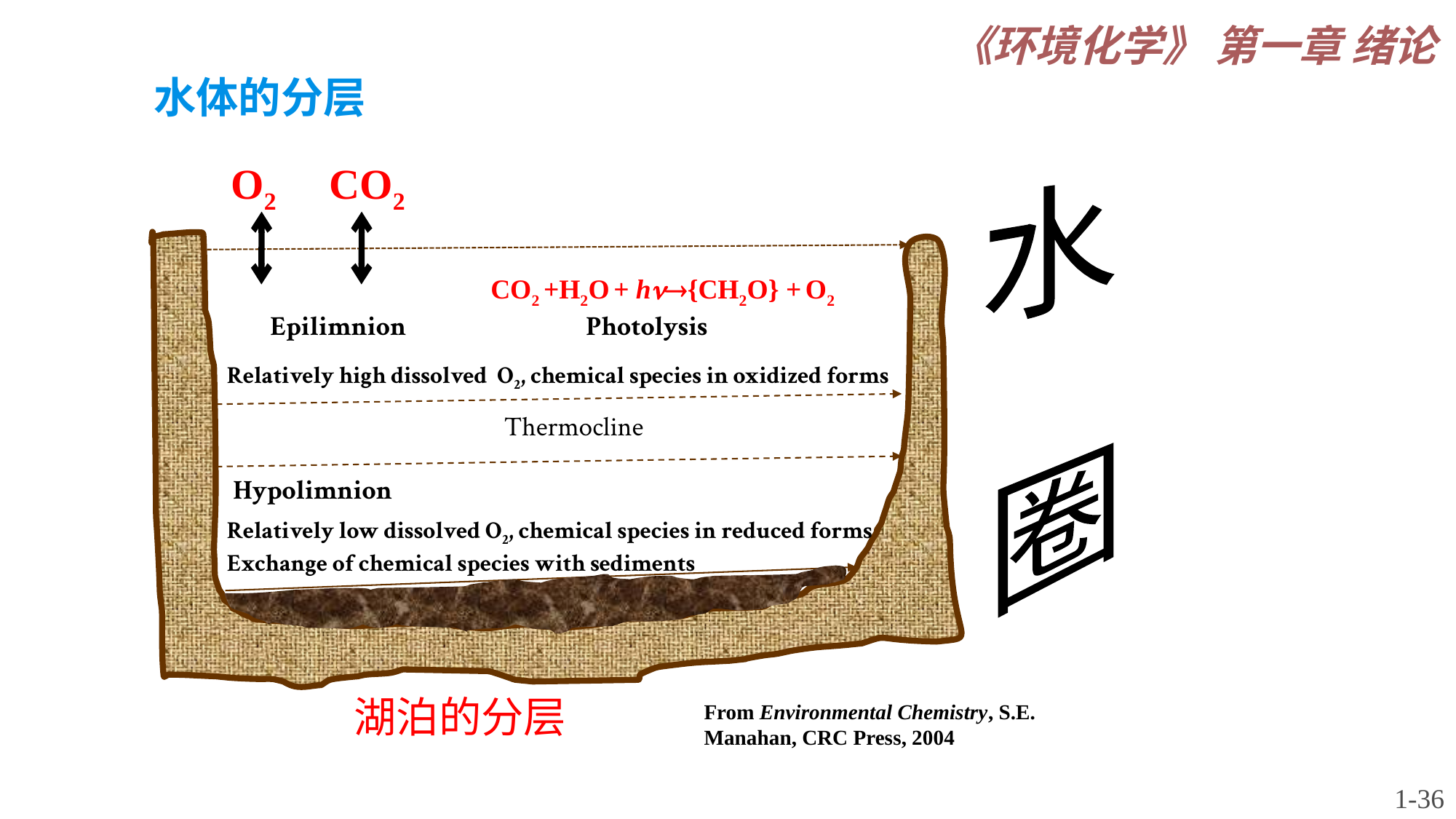

135-
《环境化学》 第一章 绪论
水体的分层
O2     CO2
水

圈

CO2 +H2O + hν→{CH2O} + O2

       Epilimnion                                Photolysis
Relatively high dissolved  O2, chemical species in oxidized forms

 Thermocline

 Hypolimnion
Relatively low dissolved O2, chemical species in reduced forms
Exchange of chemical species with sediments

湖泊的分层
From Environmental Chemistry, S.E. Manahan, CRC Press, 2004
1-36